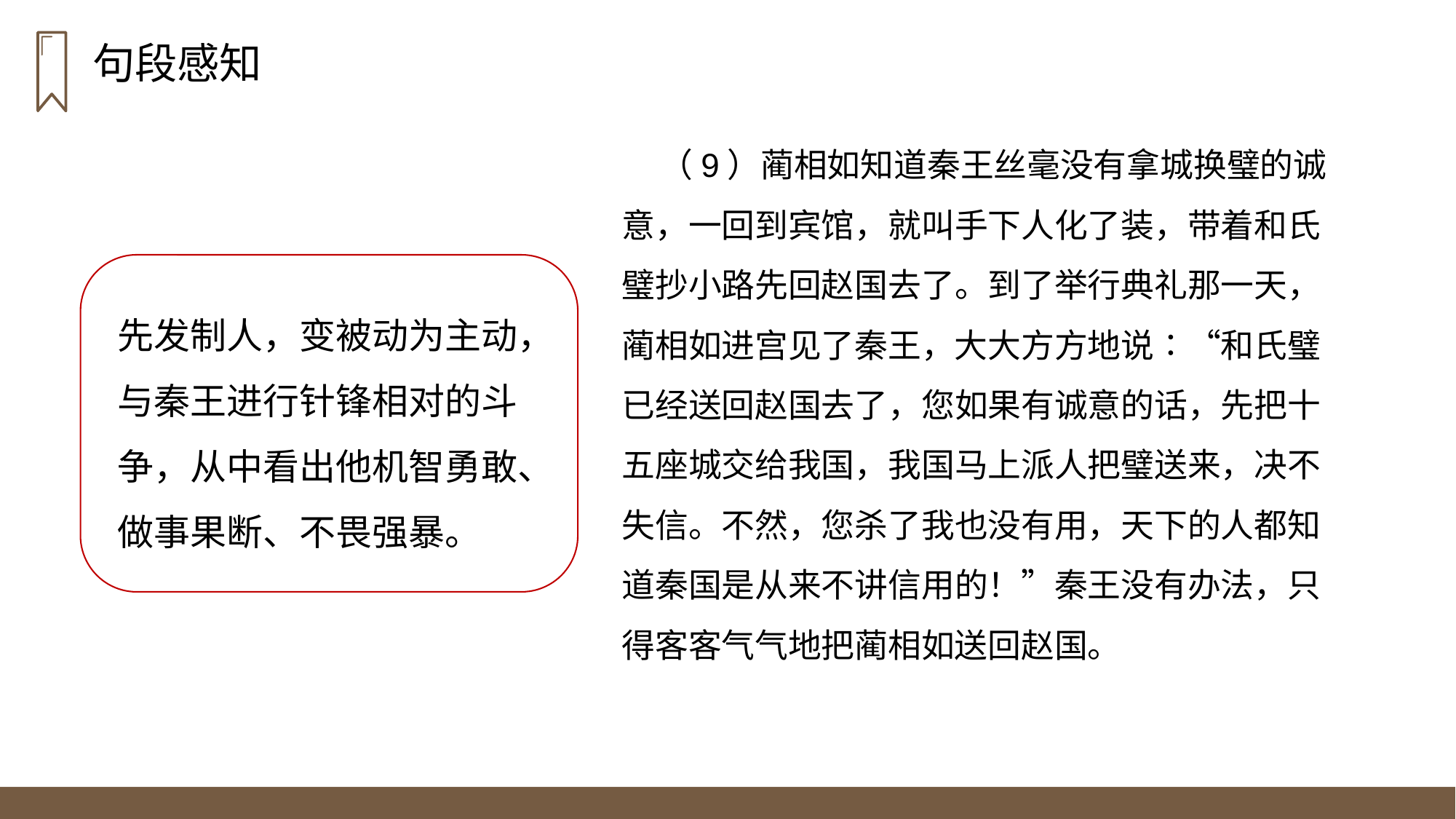

句段感知
    （9）蔺相如知道秦王丝毫没有拿城换璧的诚意，一回到宾馆，就叫手下人化了装，带着和氏璧抄小路先回赵国去了。到了举行典礼那一天，蔺相如进宫见了秦王，大大方方地说∶“和氏璧已经送回赵国去了，您如果有诚意的话，先把十五座城交给我国，我国马上派人把璧送来，决不失信。不然，您杀了我也没有用，天下的人都知道秦国是从来不讲信用的！”秦王没有办法，只得客客气气地把蔺相如送回赵国。

先发制人，变被动为主动，与秦王进行针锋相对的斗争，从中看出他机智勇敢、做事果断、不畏强暴。